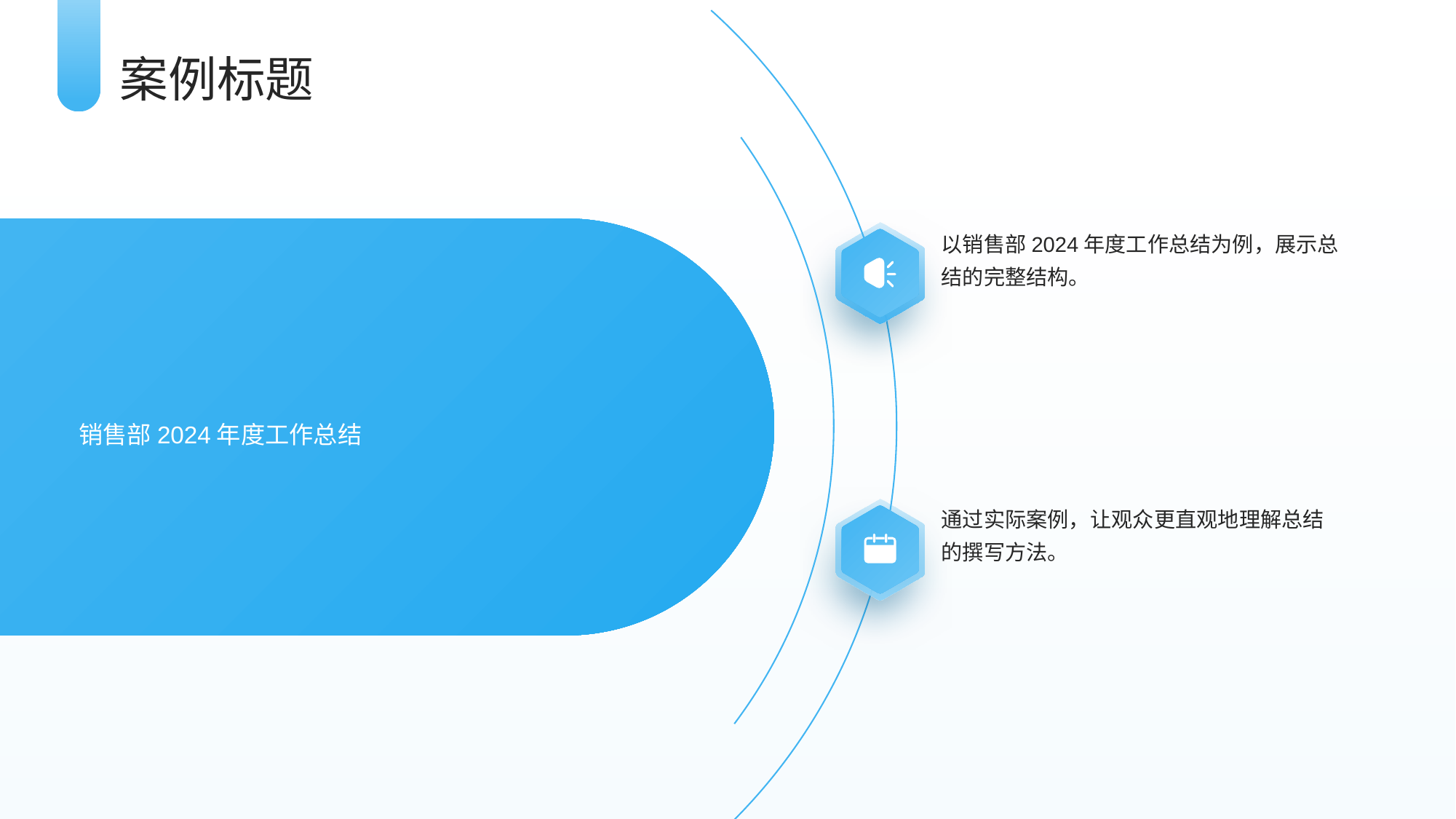

案例标题

以销售部2024年度工作总结为例，展示总结的完整结构。

销售部2024年度工作总结
通过实际案例，让观众更直观地理解总结的撰写方法。